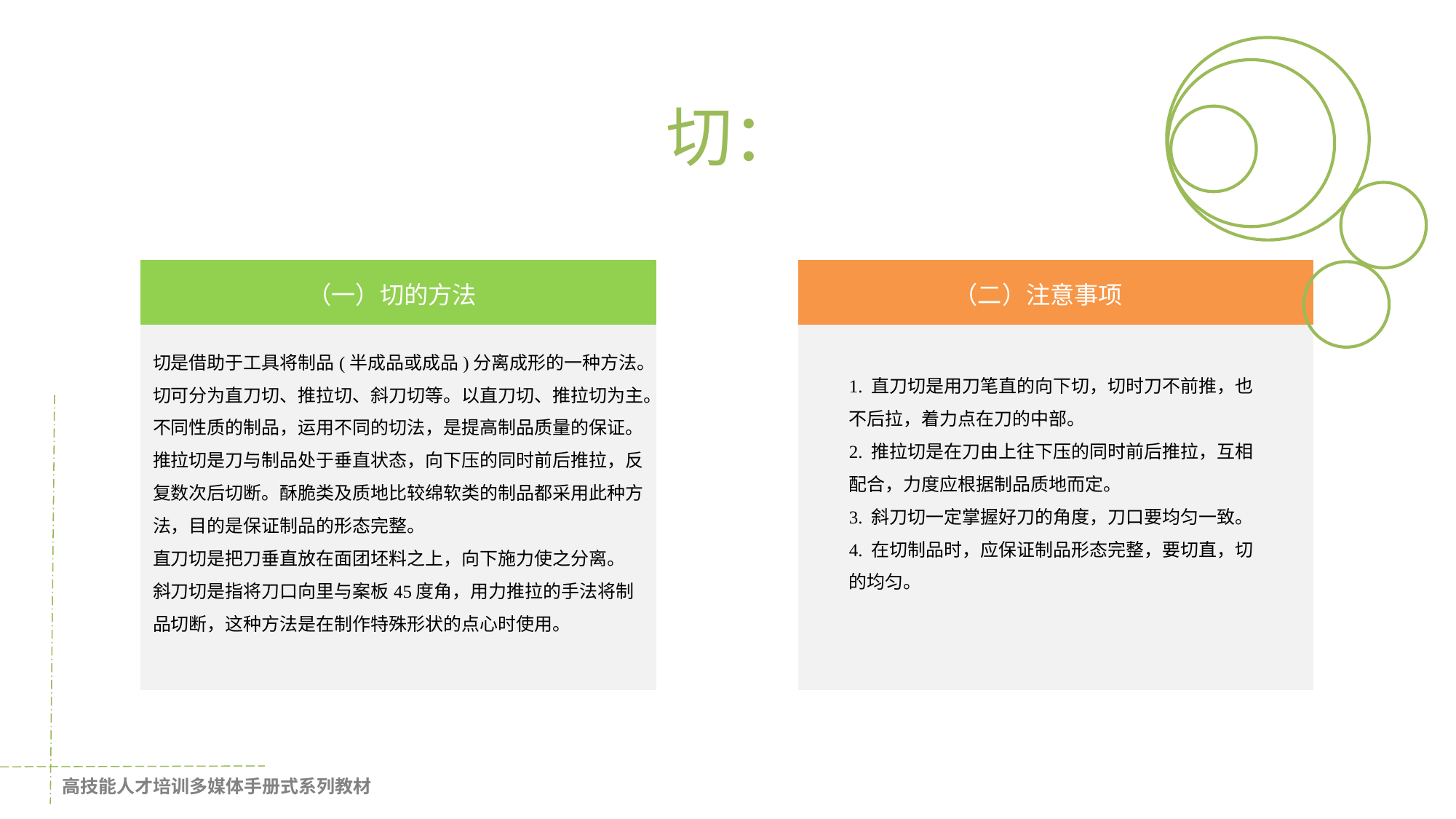

D
D
D
D
D
# 切：

（一）切的方法
（二）注意事项
切是借助于工具将制品(半成品或成品)分离成形的一种方法。
切可分为直刀切、推拉切、斜刀切等。以直刀切、推拉切为主。不同性质的制品，运用不同的切法，是提高制品质量的保证。
推拉切是刀与制品处于垂直状态，向下压的同时前后推拉，反复数次后切断。酥脆类及质地比较绵软类的制品都采用此种方法，目的是保证制品的形态完整。
直刀切是把刀垂直放在面团坯料之上，向下施力使之分离。
斜刀切是指将刀口向里与案板45度角，用力推拉的手法将制品切断，这种方法是在制作特殊形状的点心时使用。
1. 直刀切是用刀笔直的向下切，切时刀不前推，也不后拉，着力点在刀的中部。
2. 推拉切是在刀由上往下压的同时前后推拉，互相配合，力度应根据制品质地而定。
3. 斜刀切一定掌握好刀的角度，刀口要均匀一致。
4. 在切制品时，应保证制品形态完整，要切直，切的均匀。